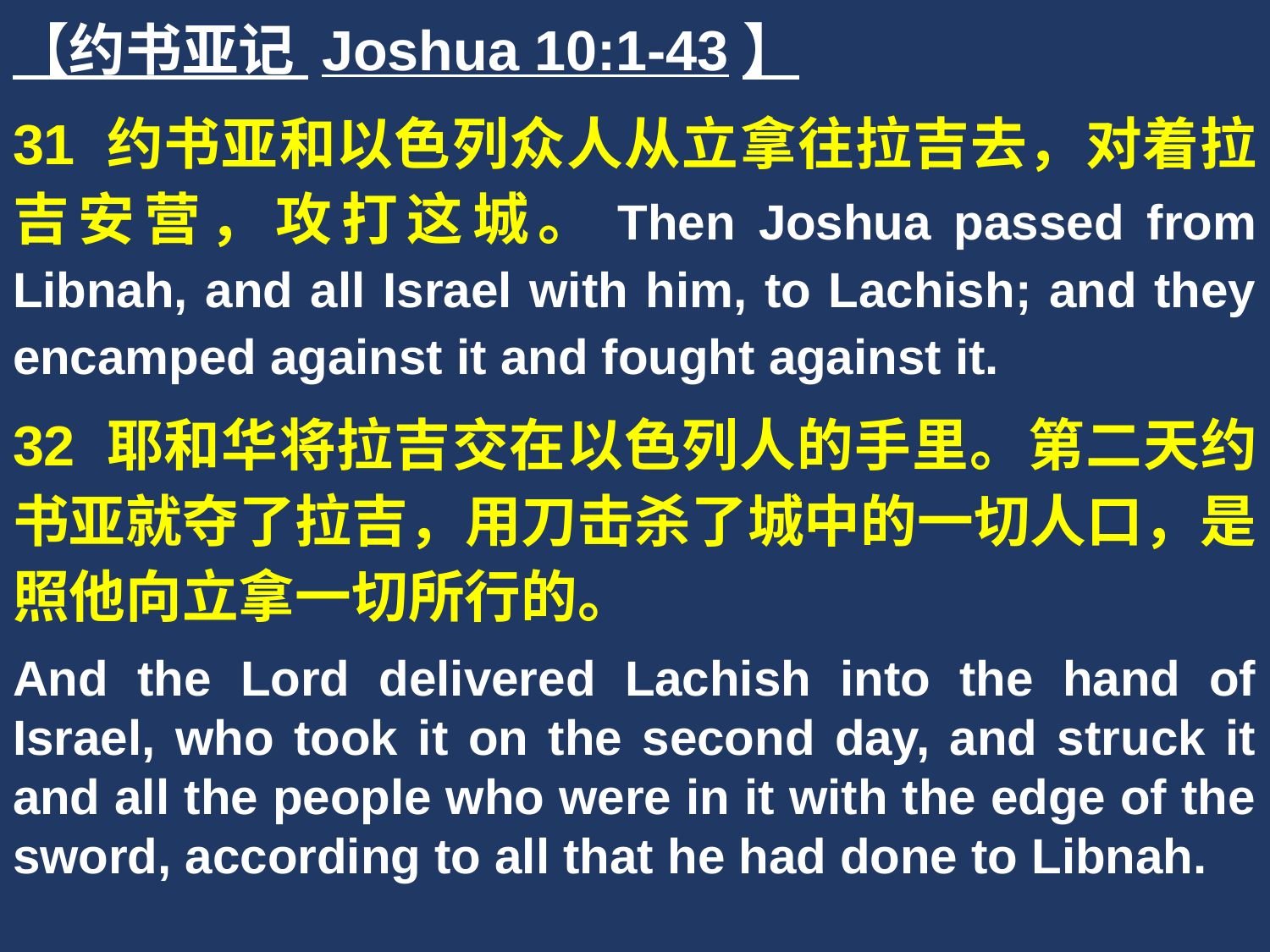

【约书亚记 Joshua 10:1-43】
31 约书亚和以色列众人从立拿往拉吉去，对着拉吉安营，攻打这城。Then Joshua passed from Libnah, and all Israel with him, to Lachish; and they encamped against it and fought against it.
32 耶和华将拉吉交在以色列人的手里。第二天约书亚就夺了拉吉，用刀击杀了城中的一切人口，是照他向立拿一切所行的。
And the Lord delivered Lachish into the hand of Israel, who took it on the second day, and struck it and all the people who were in it with the edge of the sword, according to all that he had done to Libnah.